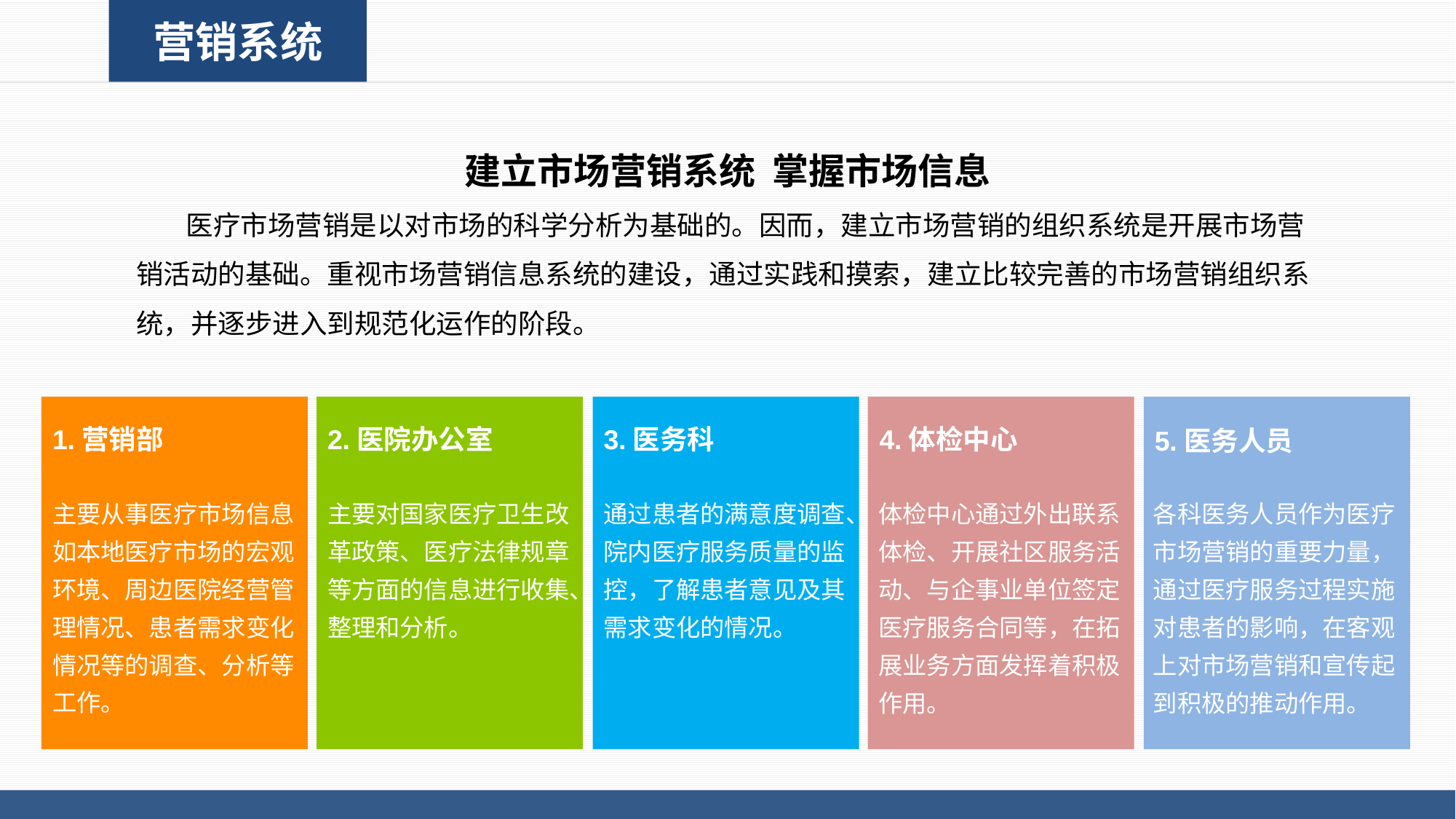

营销系统
建立市场营销系统  掌握市场信息
       医疗市场营销是以对市场的科学分析为基础的。因而，建立市场营销的组织系统是开展市场营销活动的基础。重视市场营销信息系统的建设，通过实践和摸索，建立比较完善的市场营销组织系统，并逐步进入到规范化运作的阶段。

4.体检中心
1.营销部
2.医院办公室
3.医务科
5.医务人员
主要从事医疗市场信息如本地医疗市场的宏观环境、周边医院经营管理情况、患者需求变化情况等的调查、分析等工作。
主要对国家医疗卫生改革政策、医疗法律规章等方面的信息进行收集、整理和分析。
通过患者的满意度调查、院内医疗服务质量的监控，了解患者意见及其需求变化的情况。
体检中心通过外出联系体检、开展社区服务活动、与企事业单位签定医疗服务合同等，在拓展业务方面发挥着积极作用。
各科医务人员作为医疗市场营销的重要力量，通过医疗服务过程实施对患者的影响，在客观上对市场营销和宣传起到积极的推动作用。